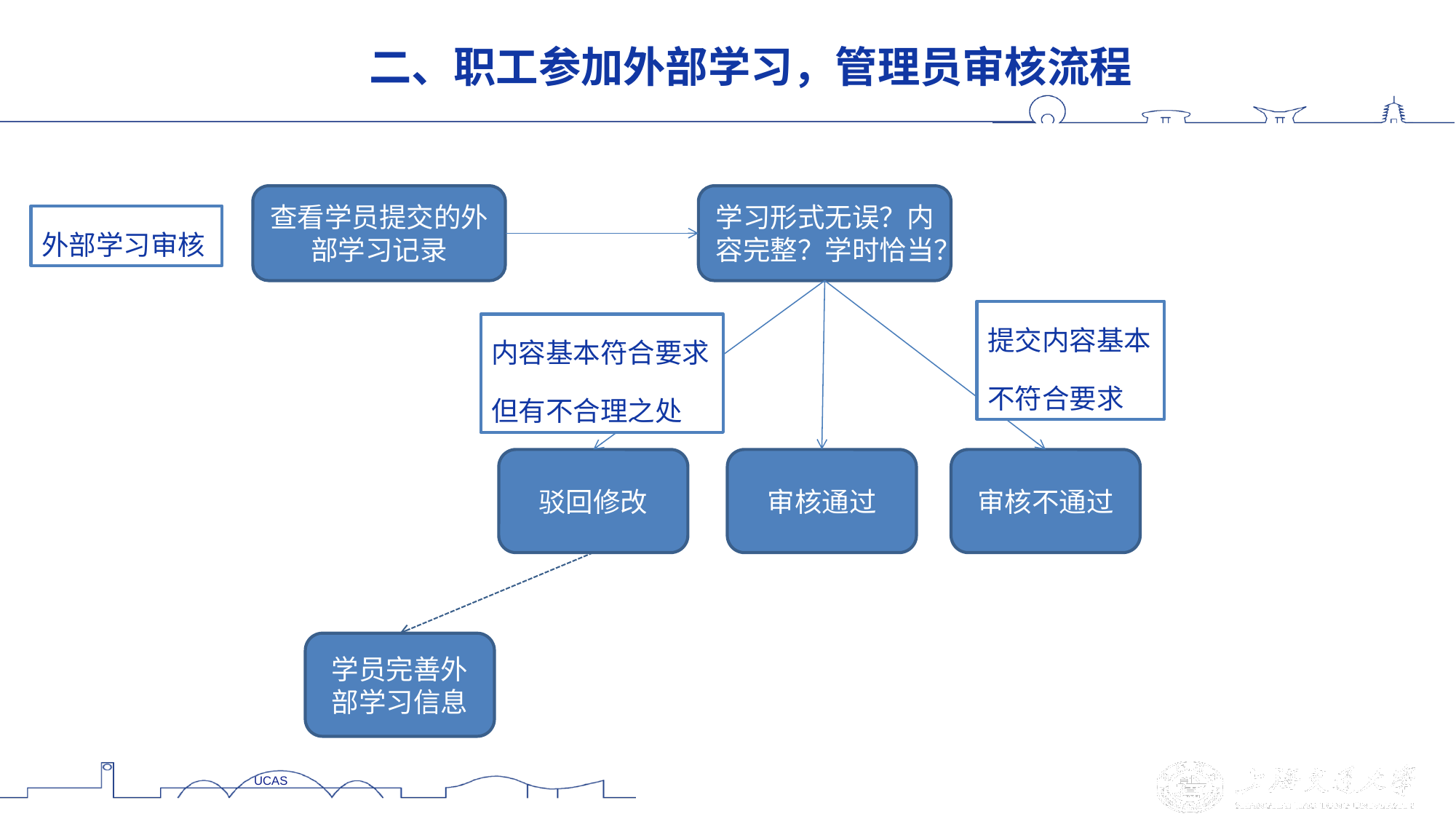

二、职工参加外部学习，管理员审核流程
查看学员提交的外部学习记录
学习形式无误？内容完整？学时恰当？
外部学习审核
提交内容基本
不符合要求
内容基本符合要求
但有不合理之处
驳回修改
审核通过
审核不通过
学员完善外部学习信息